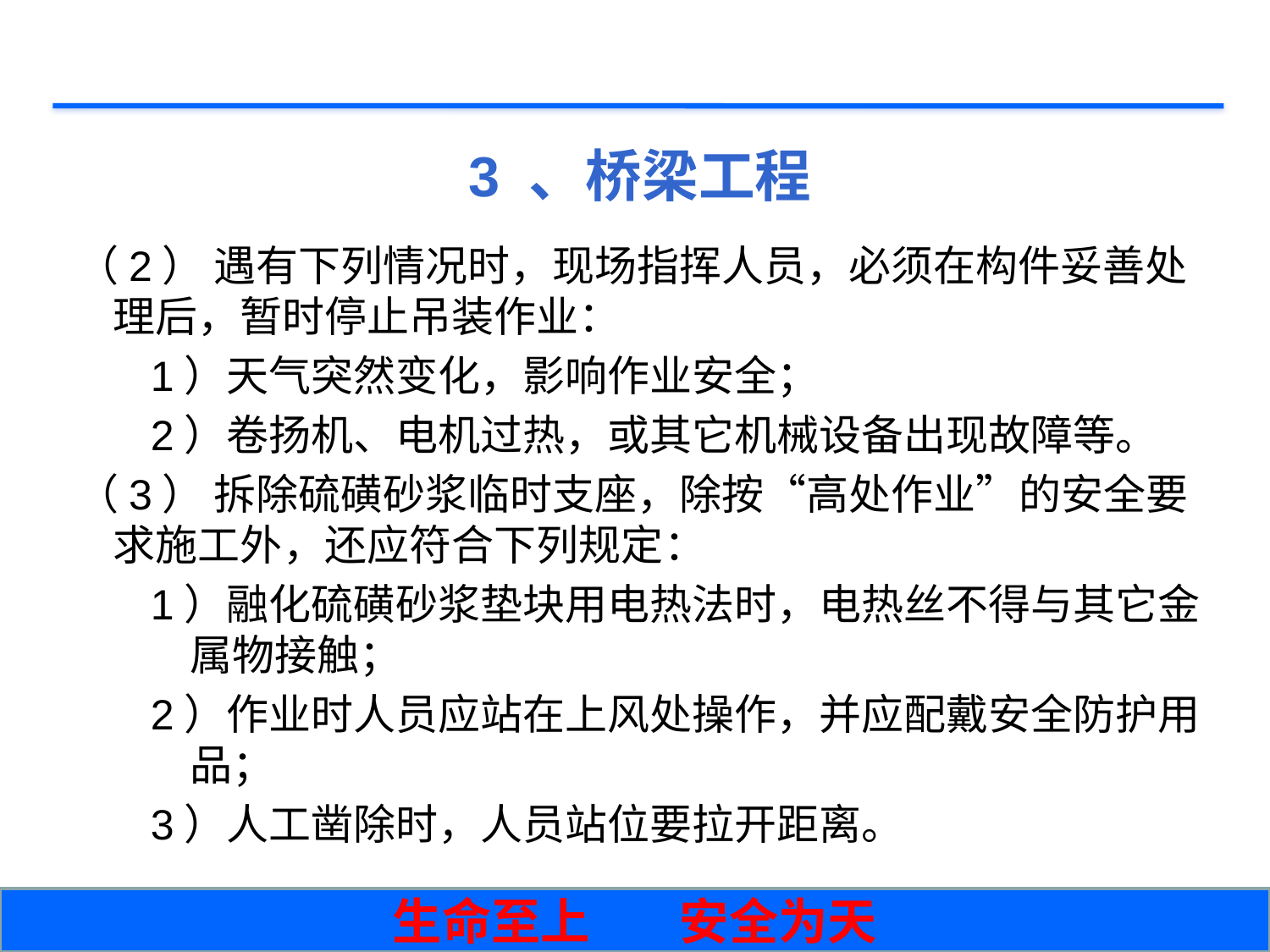

# 3 、桥梁工程
（2） 遇有下列情况时，现场指挥人员，必须在构件妥善处理后，暂时停止吊装作业：
1）天气突然变化，影响作业安全；
2）卷扬机、电机过热，或其它机械设备出现故障等。
（3） 拆除硫磺砂浆临时支座，除按“高处作业”的安全要求施工外，还应符合下列规定：
1）融化硫磺砂浆垫块用电热法时，电热丝不得与其它金属物接触；
2）作业时人员应站在上风处操作，并应配戴安全防护用品；
3）人工凿除时，人员站位要拉开距离。